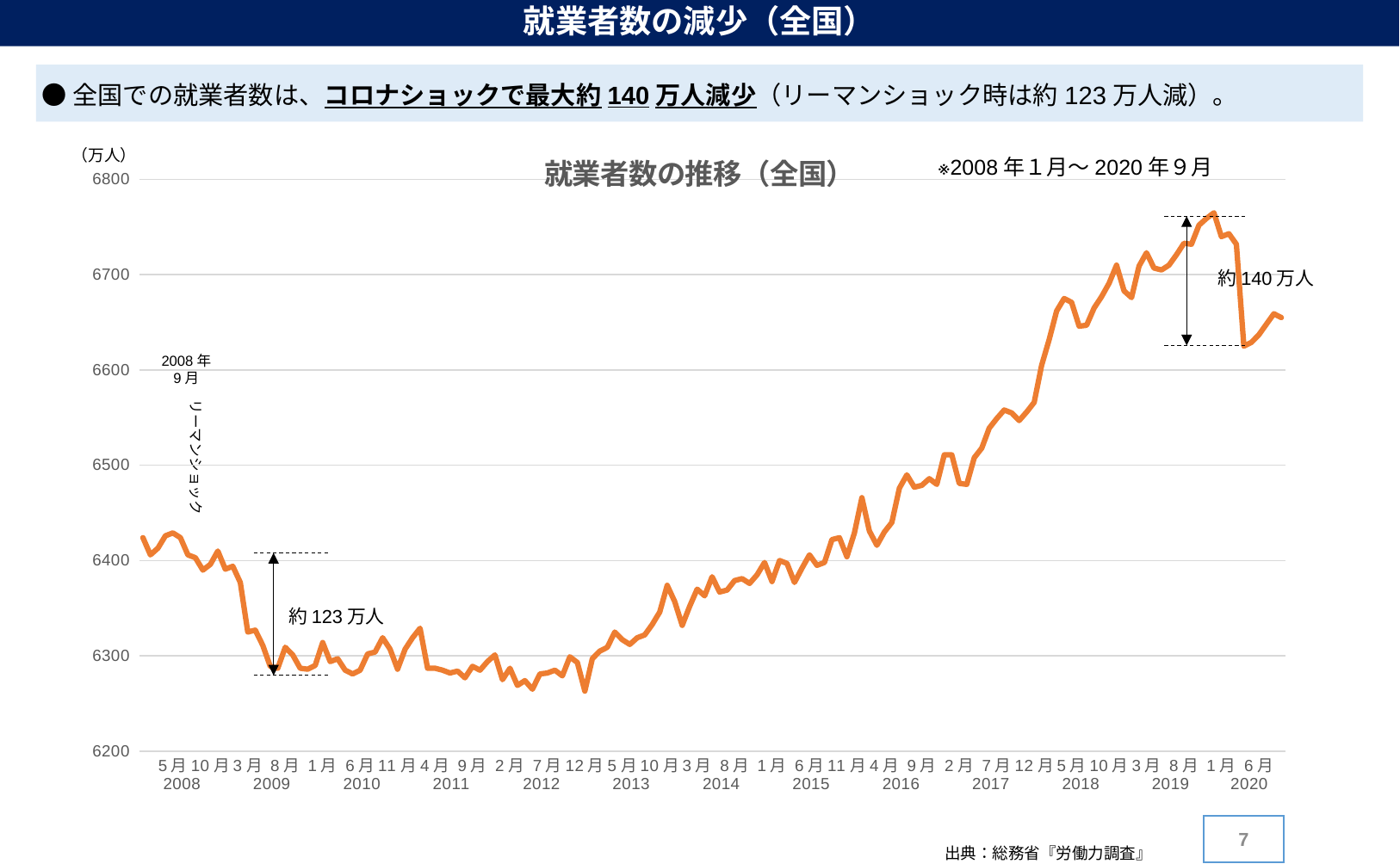

# 就業者数の減少（全国）
 ●全国での就業者数は、コロナショックで最大約140万人減少（リーマンショック時は約123万人減）。

### Chart: 就業者数の推移（全国）

| Category |  |  |  |
|---|---|---|---|
| 1月 | 2008.0 | 0.0 | 6424.0 |
| 2月 | None | 0.0 | 6406.0 |
| 3月 | None | 0.0 | 6413.0 |
| 4月 | None | 0.0 | 6426.0 |
| 5月 | None | 0.0 | 6429.0 |
| 6月 | None | 0.0 | 6424.0 |
| 7月 | None | 0.0 | 6406.0 |
| 8月 | None | 0.0 | 6403.0 |
| 9月 | None | 0.0 | 6390.0 |
| 10月 | None | 0.0 | 6396.0 |
| 11月 | None | 0.0 | 6410.0 |
| 12月 | None | 0.0 | 6391.0 |
| 1月 | 2009.0 | 0.0 | 6394.0 |
| 2月 | None | 0.0 | 6377.0 |
| 3月 | None | 0.0 | 6325.0 |
| 4月 | None | 0.0 | 6327.0 |
| 5月 | None | 0.0 | 6311.0 |
| 6月 | None | 0.0 | 6289.0 |
| 7月 | None | 0.0 | 6287.0 |
| 8月 | None | 0.0 | 6309.0 |
| 9月 | None | 0.0 | 6301.0 |
| 10月 | None | 0.0 | 6287.0 |
| 11月 | None | 0.0 | 6286.0 |
| 12月 | None | 0.0 | 6290.0 |
| 1月 | 2010.0 | 0.0 | 6314.0 |
| 2月 | None | 0.0 | 6294.0 |
| 3月 | None | 0.0 | 6297.0 |
| 4月 | None | 0.0 | 6285.0 |
| 5月 | None | 0.0 | 6281.0 |
| 6月 | None | 0.0 | 6285.0 |
| 7月 | None | 0.0 | 6302.0 |
| 8月 | None | 0.0 | 6304.0 |
| 9月 | None | 0.0 | 6319.0 |
| 10月 | None | 0.0 | 6307.0 |
| 11月 | None | 0.0 | 6286.0 |
| 12月 | None | 0.0 | 6307.0 |
| 1月 | 2011.0 | 0.0 | 6319.0 |
| 2月 | None | 0.0 | 6329.0 |
| 3月 | None | 0.0 | 6287.0 |
| 4月 | None | 0.0 | 6287.0 |
| 5月 | None | 0.0 | 6285.0 |
| 6月 | None | 0.0 | 6282.0 |
| 7月 | None | 0.0 | 6284.0 |
| 8月 | None | 0.0 | 6277.0 |
| 9月 | None | 0.0 | 6289.0 |
| 10月 | None | 0.0 | 6285.0 |
| 11月 | None | 0.0 | 6294.0 |
| 12月 | None | 0.0 | 6301.0 |
| 1月 | 2012.0 | 0.0 | 6275.0 |
| 2月 | None | 0.0 | 6287.0 |
| 3月 | None | 0.0 | 6269.0 |
| 4月 | None | 0.0 | 6274.0 |
| 5月 | None | 0.0 | 6265.0 |
| 6月 | None | 0.0 | 6281.0 |
| 7月 | None | 0.0 | 6282.0 |
| 8月 | None | 0.0 | 6285.0 |
| 9月 | None | 0.0 | 6279.0 |
| 10月 | None | 0.0 | 6299.0 |
| 11月 | None | 0.0 | 6293.0 |
| 12月 | None | 0.0 | 6263.0 |
| 1月 | 2013.0 | 0.0 | 6297.0 |
| 2月 | None | 0.0 | 6305.0 |
| 3月 | None | 0.0 | 6309.0 |
| 4月 | None | 0.0 | 6325.0 |
| 5月 | None | 0.0 | 6317.0 |
| 6月 | None | 0.0 | 6312.0 |
| 7月 | None | 0.0 | 6319.0 |
| 8月 | None | 0.0 | 6322.0 |
| 9月 | None | 0.0 | 6333.0 |
| 10月 | None | 0.0 | 6346.0 |
| 11月 | None | 0.0 | 6374.0 |
| 12月 | None | 0.0 | 6357.0 |
| 1月 | 2014.0 | 0.0 | 6332.0 |
| 2月 | None | 0.0 | 6352.0 |
| 3月 | None | 0.0 | 6370.0 |
| 4月 | None | 0.0 | 6363.0 |
| 5月 | None | 0.0 | 6383.0 |
| 6月 | None | 0.0 | 6367.0 |
| 7月 | None | 0.0 | 6369.0 |
| 8月 | None | 0.0 | 6379.0 |
| 9月 | None | 0.0 | 6381.0 |
| 10月 | None | 0.0 | 6376.0 |
| 11月 | None | 0.0 | 6385.0 |
| 12月 | None | 0.0 | 6398.0 |
| 1月 | 2015.0 | 0.0 | 6378.0 |
| 2月 | None | 0.0 | 6400.0 |
| 3月 | None | 0.0 | 6397.0 |
| 4月 | None | 0.0 | 6377.0 |
| 5月 | None | 0.0 | 6392.0 |
| 6月 | None | 0.0 | 6406.0 |
| 7月 | None | 0.0 | 6395.0 |
| 8月 | None | 0.0 | 6398.0 |
| 9月 | None | 0.0 | 6422.0 |
| 10月 | None | 0.0 | 6424.0 |
| 11月 | None | 0.0 | 6404.0 |
| 12月 | None | 0.0 | 6429.0 |
| 1月 | 2016.0 | 0.0 | 6466.0 |
| 2月 | None | 0.0 | 6431.0 |
| 3月 | None | 0.0 | 6416.0 |
| 4月 | None | 0.0 | 6430.0 |
| 5月 | None | 0.0 | 6440.0 |
| 6月 | None | 0.0 | 6476.0 |
| 7月 | None | 0.0 | 6490.0 |
| 8月 | None | 0.0 | 6477.0 |
| 9月 | None | 0.0 | 6479.0 |
| 10月 | None | 0.0 | 6486.0 |
| 11月 | None | 0.0 | 6480.0 |
| 12月 | None | 0.0 | 6511.0 |
| 1月 | 2017.0 | 0.0 | 6511.0 |
| 2月 | None | 0.0 | 6481.0 |
| 3月 | None | 0.0 | 6480.0 |
| 4月 | None | 0.0 | 6508.0 |
| 5月 | None | 0.0 | 6518.0 |
| 6月 | None | 0.0 | 6539.0 |
| 7月 | None | 0.0 | 6549.0 |
| 8月 | None | 0.0 | 6558.0 |
| 9月 | None | 0.0 | 6555.0 |
| 10月 | None | 0.0 | 6547.0 |
| 11月 | None | 0.0 | 6556.0 |
| 12月 | None | 0.0 | 6566.0 |
| 1月 | 2018.0 | 0.0 | 6605.0 |
| 2月 | None | 0.0 | 6632.0 |
| 3月 | None | 0.0 | 6662.0 |
| 4月 | None | 0.0 | 6675.0 |
| 5月 | None | 0.0 | 6671.0 |
| 6月 | None | 0.0 | 6646.0 |
| 7月 | None | 0.0 | 6647.0 |
| 8月 | None | 0.0 | 6665.0 |
| 9月 | None | 0.0 | 6677.0 |
| 10月 | None | 0.0 | 6691.0 |
| 11月 | None | 0.0 | 6710.0 |
| 12月 | None | 0.0 | 6683.0 |
| 1月 | 2019.0 | 0.0 | 6676.0 |
| 2月 | None | 0.0 | 6709.0 |
| 3月 | None | 0.0 | 6723.0 |
| 4月 | None | 0.0 | 6707.0 |
| 5月 | None | 0.0 | 6705.0 |
| 6月 | None | 0.0 | 6710.0 |
| 7月 | None | 0.0 | 6721.0 |
| 8月 | None | 0.0 | 6733.0 |
| 9月 | None | 0.0 | 6732.0 |
| 10月 | None | 0.0 | 6752.0 |
| 11月 | None | 0.0 | 6759.0 |
| 12月 | None | 0.0 | 6765.0 |
| 1月 | 2020.0 | 0.0 | 6740.0 |
| 2月 | None | 0.0 | 6743.0 |
| 3月 | None | 0.0 | 6732.0 |
| 4月 | None | 0.0 | 6625.0 |
| 5月 | None | 0.0 | 6629.0 |
| 6月 | None | 0.0 | 6637.0 |
| 7月 | None | 0.0 | 6648.0 |
| 8月 | None | 0.0 | 6659.0 |
| 9月 | None | 0.0 | 6655.0 |
※2008年１月～2020年９月
約140万人
2008年
9月
リーマンショック
約123万人
7
出典：総務省『労働力調査』